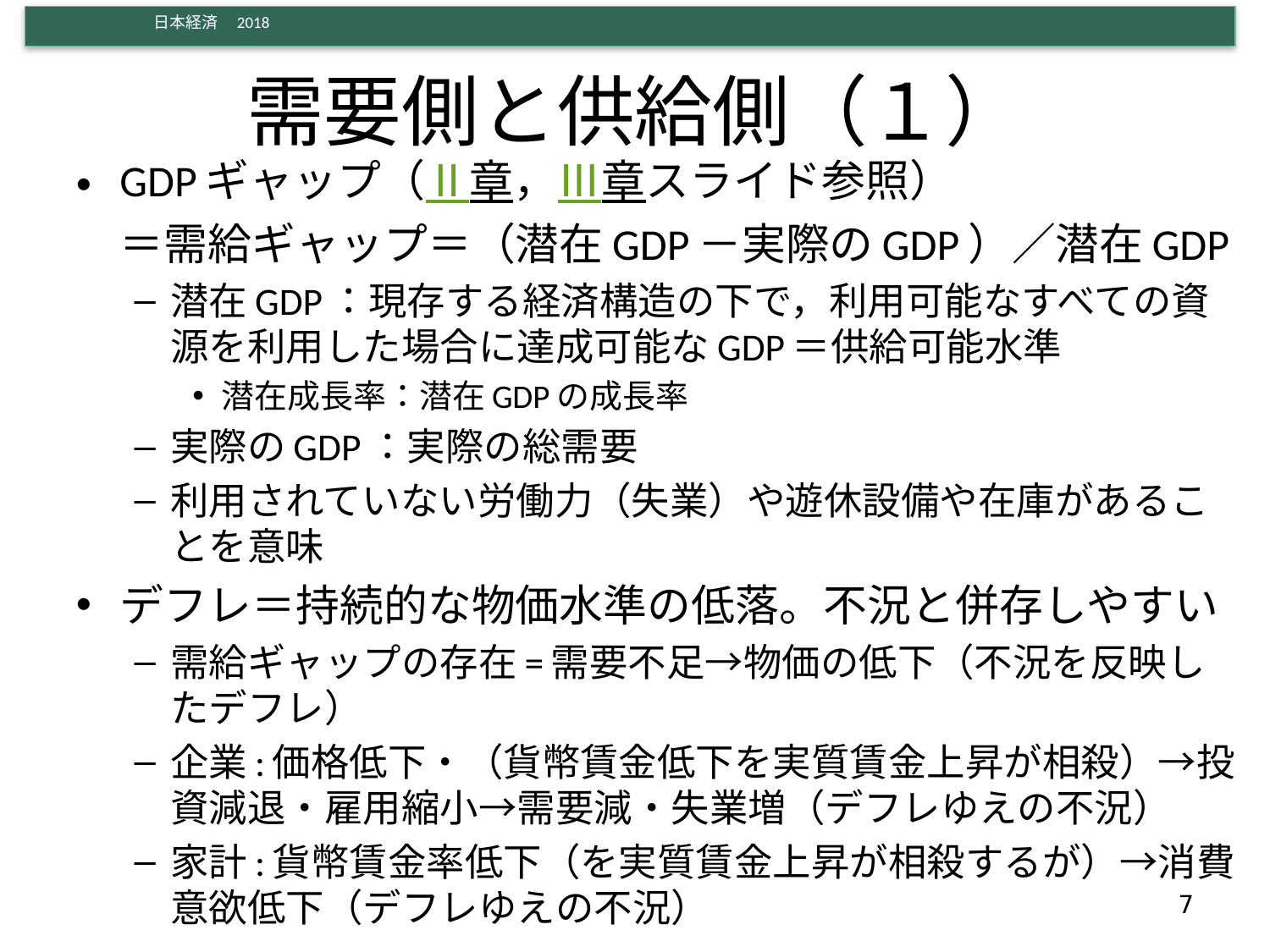

# 需要側と供給側（１）
GDPギャップ（Ⅱ章，Ⅲ章スライド参照）
＝需給ギャップ＝（潜在GDP－実際のGDP）／潜在GDP
潜在GDP：現存する経済構造の下で，利用可能なすべての資源を利用した場合に達成可能なGDP＝供給可能水準
潜在成長率：潜在GDPの成長率
実際のGDP：実際の総需要
利用されていない労働力（失業）や遊休設備や在庫があることを意味
デフレ＝持続的な物価水準の低落。不況と併存しやすい
需給ギャップの存在=需要不足→物価の低下（不況を反映したデフレ）
企業:価格低下・（貨幣賃金低下を実質賃金上昇が相殺）→投資減退・雇用縮小→需要減・失業増（デフレゆえの不況）
家計:貨幣賃金率低下（を実質賃金上昇が相殺するが）→消費意欲低下（デフレゆえの不況）

7